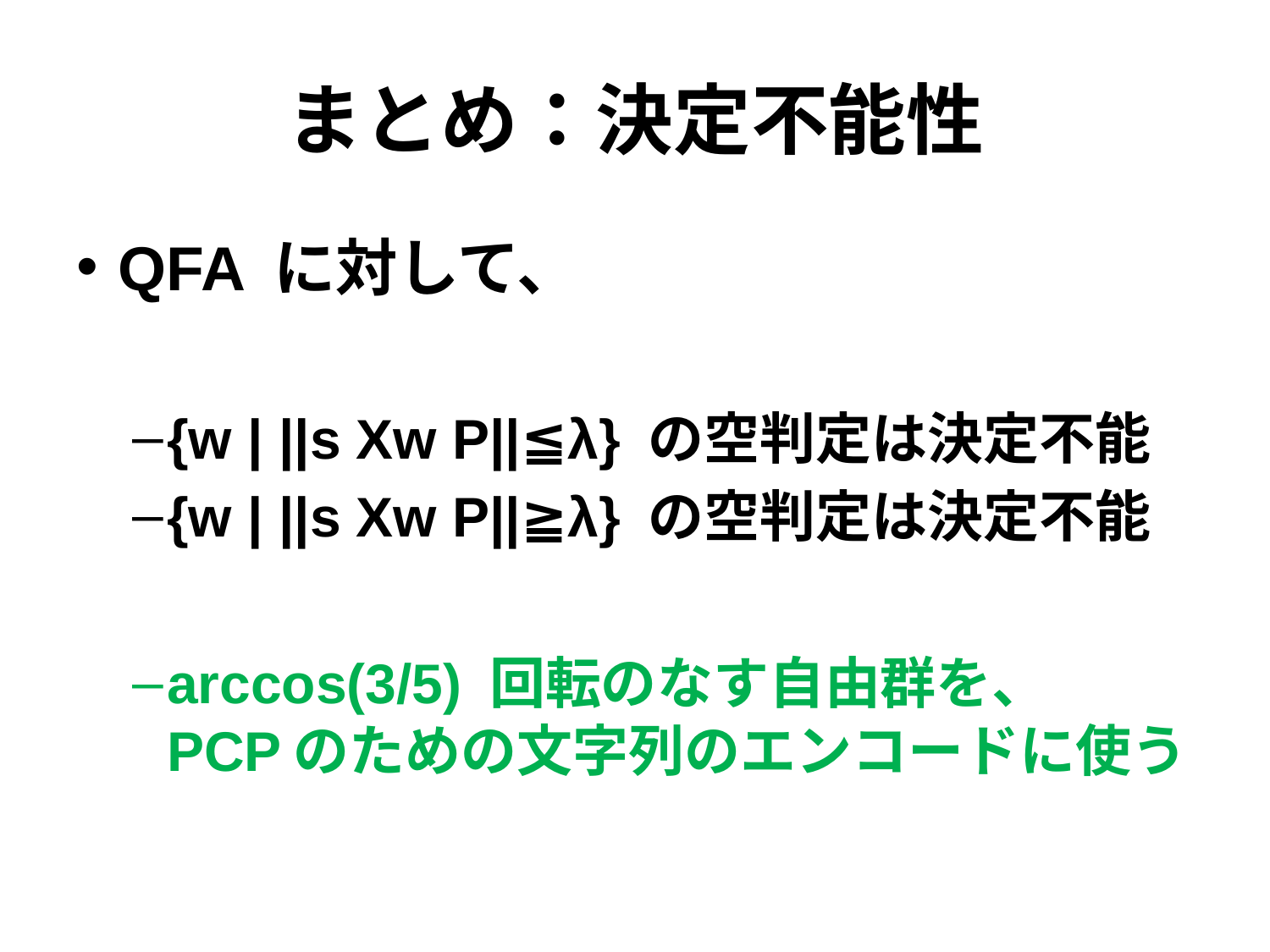

# まとめ：決定不能性
QFA に対して、

{w | ||s Xw P||≦λ} の空判定は決定不能
{w | ||s Xw P||≧λ} の空判定は決定不能

arccos(3/5) 回転のなす自由群を、
PCPのための文字列のエンコードに使う